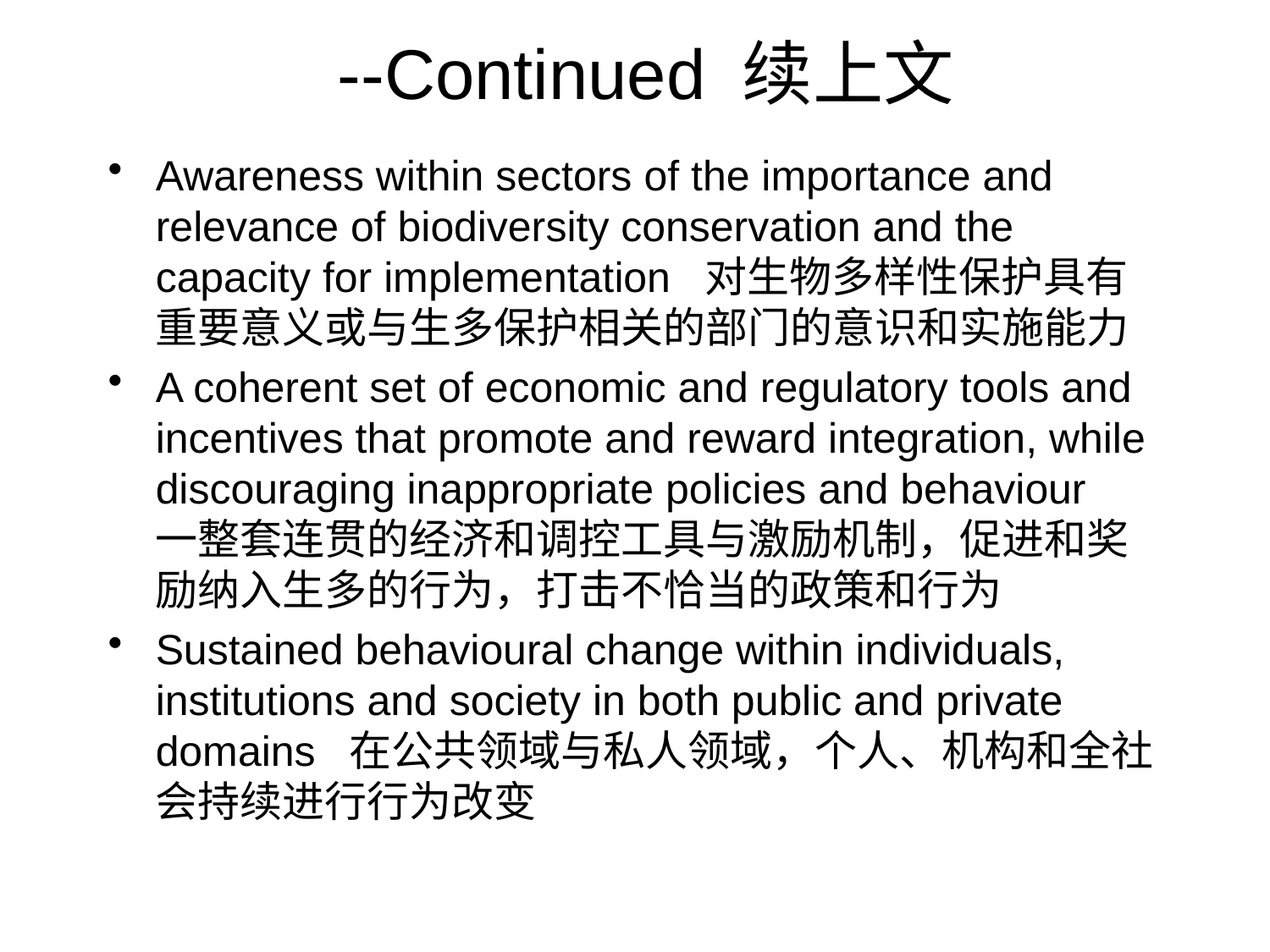

# --Continued 续上文
Awareness within sectors of the importance and relevance of biodiversity conservation and the capacity for implementation  对生物多样性保护具有重要意义或与生多保护相关的部门的意识和实施能力
A coherent set of economic and regulatory tools and incentives that promote and reward integration, while discouraging inappropriate policies and behaviour  一整套连贯的经济和调控工具与激励机制，促进和奖励纳入生多的行为，打击不恰当的政策和行为
Sustained behavioural change within individuals, institutions and society in both public and private domains  在公共领域与私人领域，个人、机构和全社会持续进行行为改变